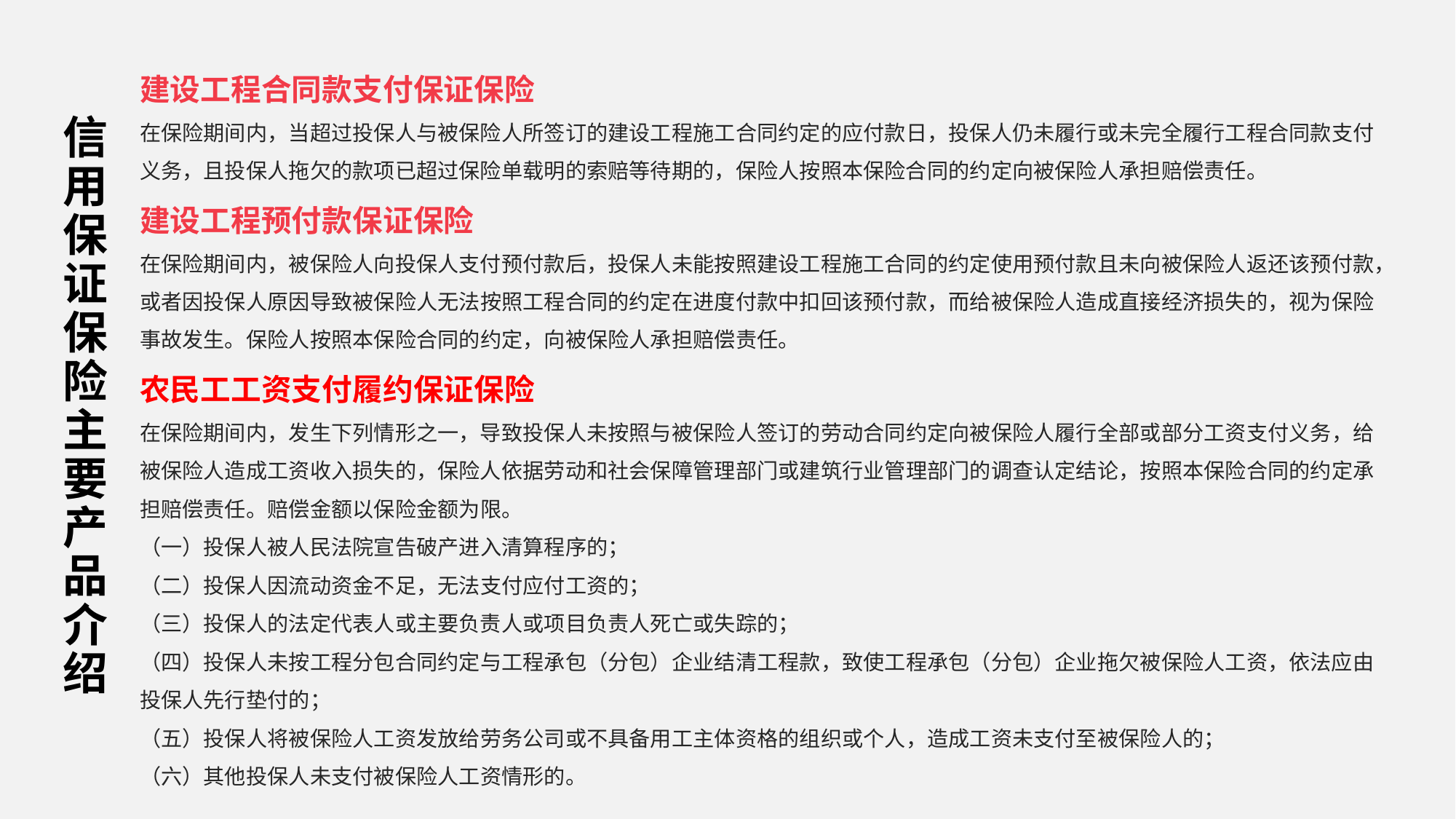

建设工程合同款支付保证保险
在保险期间内，当超过投保人与被保险人所签订的建设工程施工合同约定的应付款日，投保人仍未履行或未完全履行工程合同款支付义务，且投保人拖欠的款项已超过保险单载明的索赔等待期的，保险人按照本保险合同的约定向被保险人承担赔偿责任。
建设工程预付款保证保险
在保险期间内，被保险人向投保人支付预付款后，投保人未能按照建设工程施工合同的约定使用预付款且未向被保险人返还该预付款，或者因投保人原因导致被保险人无法按照工程合同的约定在进度付款中扣回该预付款，而给被保险人造成直接经济损失的，视为保险事故发生。保险人按照本保险合同的约定，向被保险人承担赔偿责任。
农民工工资支付履约保证保险
在保险期间内，发生下列情形之一，导致投保人未按照与被保险人签订的劳动合同约定向被保险人履行全部或部分工资支付义务，给被保险人造成工资收入损失的，保险人依据劳动和社会保障管理部门或建筑行业管理部门的调查认定结论，按照本保险合同的约定承担赔偿责任。赔偿金额以保险金额为限。
（一）投保人被人民法院宣告破产进入清算程序的；
（二）投保人因流动资金不足，无法支付应付工资的；
（三）投保人的法定代表人或主要负责人或项目负责人死亡或失踪的；
（四）投保人未按工程分包合同约定与工程承包（分包）企业结清工程款，致使工程承包（分包）企业拖欠被保险人工资，依法应由投保人先行垫付的；
（五）投保人将被保险人工资发放给劳务公司或不具备用工主体资格的组织或个人，造成工资未支付至被保险人的；
（六）其他投保人未支付被保险人工资情形的。
# 信用保证保险主要产品介绍